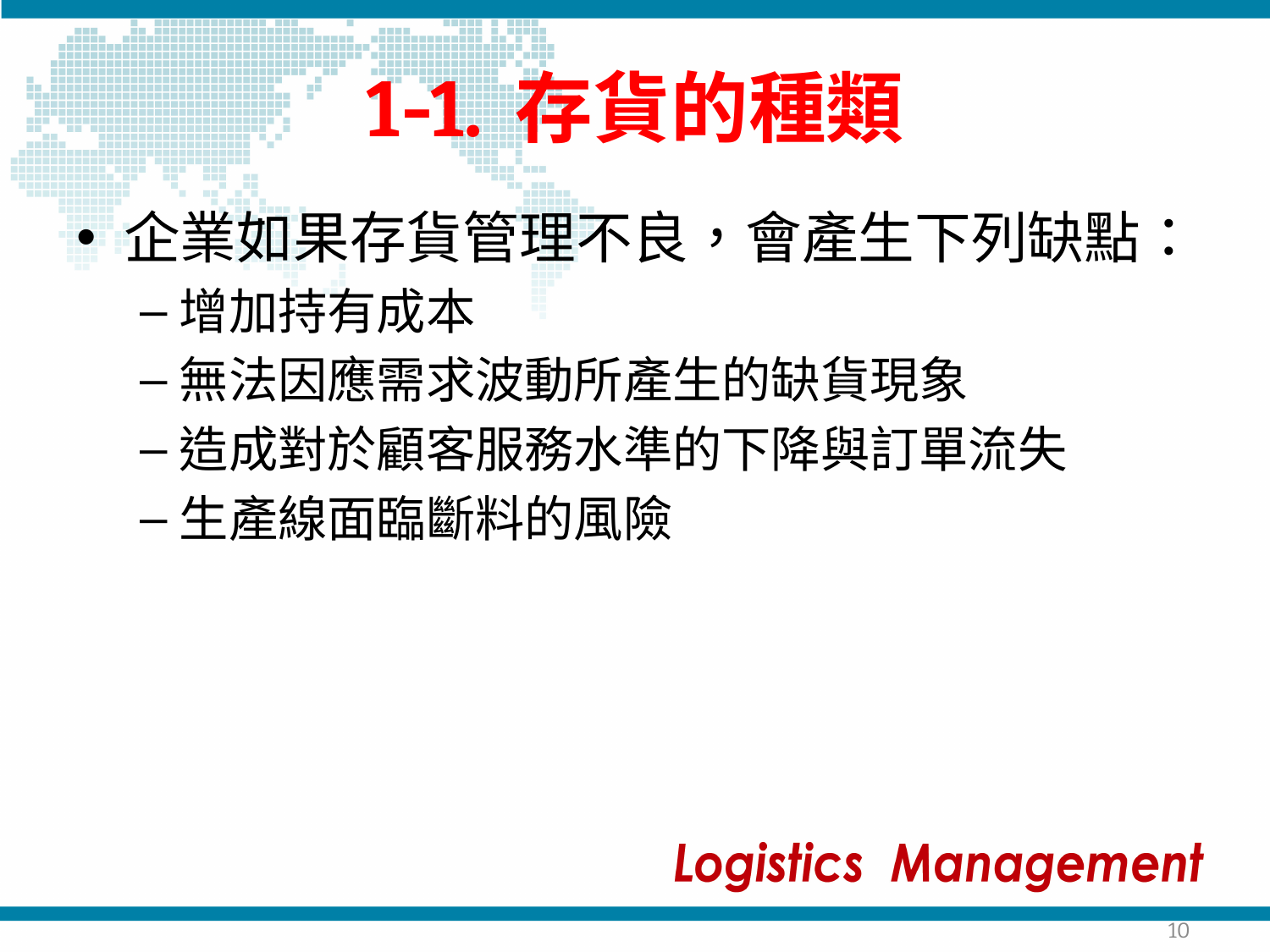

# 1-1. 存貨的種類
企業如果存貨管理不良，會產生下列缺點：
增加持有成本
無法因應需求波動所產生的缺貨現象
造成對於顧客服務水準的下降與訂單流失
生產線面臨斷料的風險
10